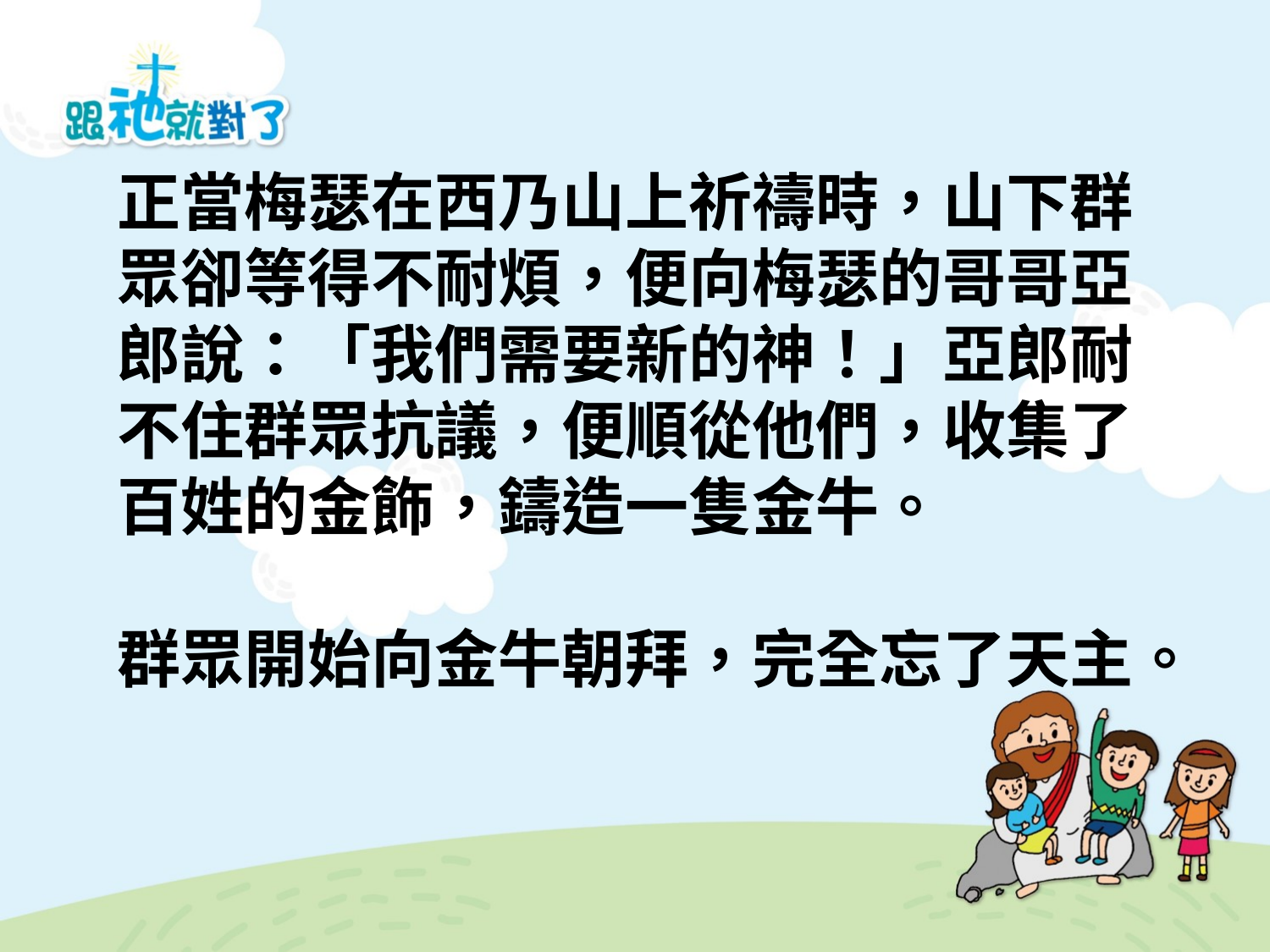

正當梅瑟在西乃山上祈禱時，山下群眾卻等得不耐煩，便向梅瑟的哥哥亞郎說：「我們需要新的神！」亞郎耐不住群眾抗議，便順從他們，收集了百姓的金飾，鑄造一隻金牛。

群眾開始向金牛朝拜，完全忘了天主。